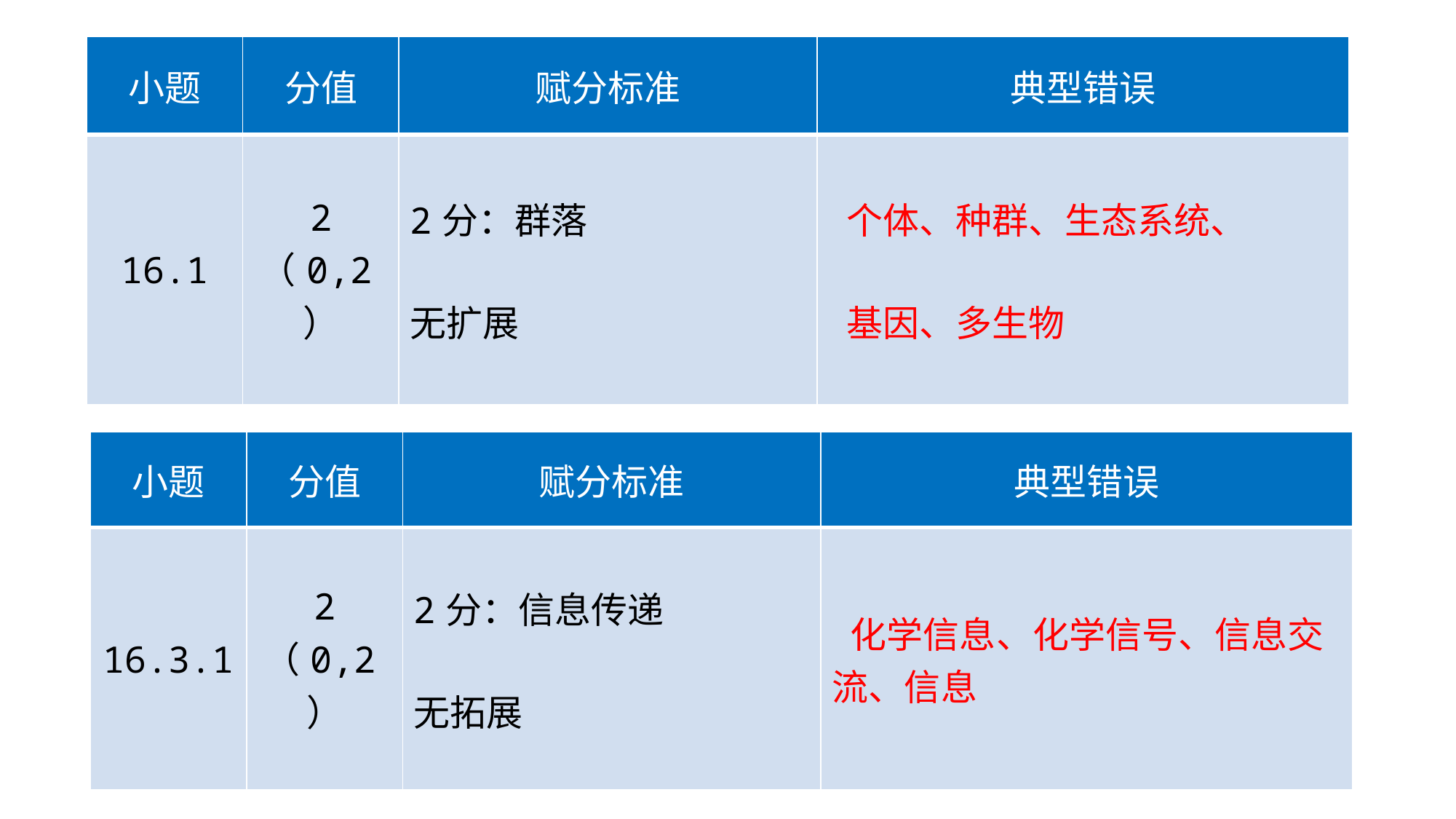

| 小题 | 分值 | 赋分标准 | 典型错误 |
| --- | --- | --- | --- |
| 16.1 | 2 （0,2） | 2分：群落 无扩展 | 个体、种群、生态系统、 基因、多生物 |
| 小题 | 分值 | 赋分标准 | 典型错误 |
| --- | --- | --- | --- |
| 16.3.1 | 2 （0,2） | 2分：信息传递 无拓展 | 化学信息、化学信号、信息交流、信息 |